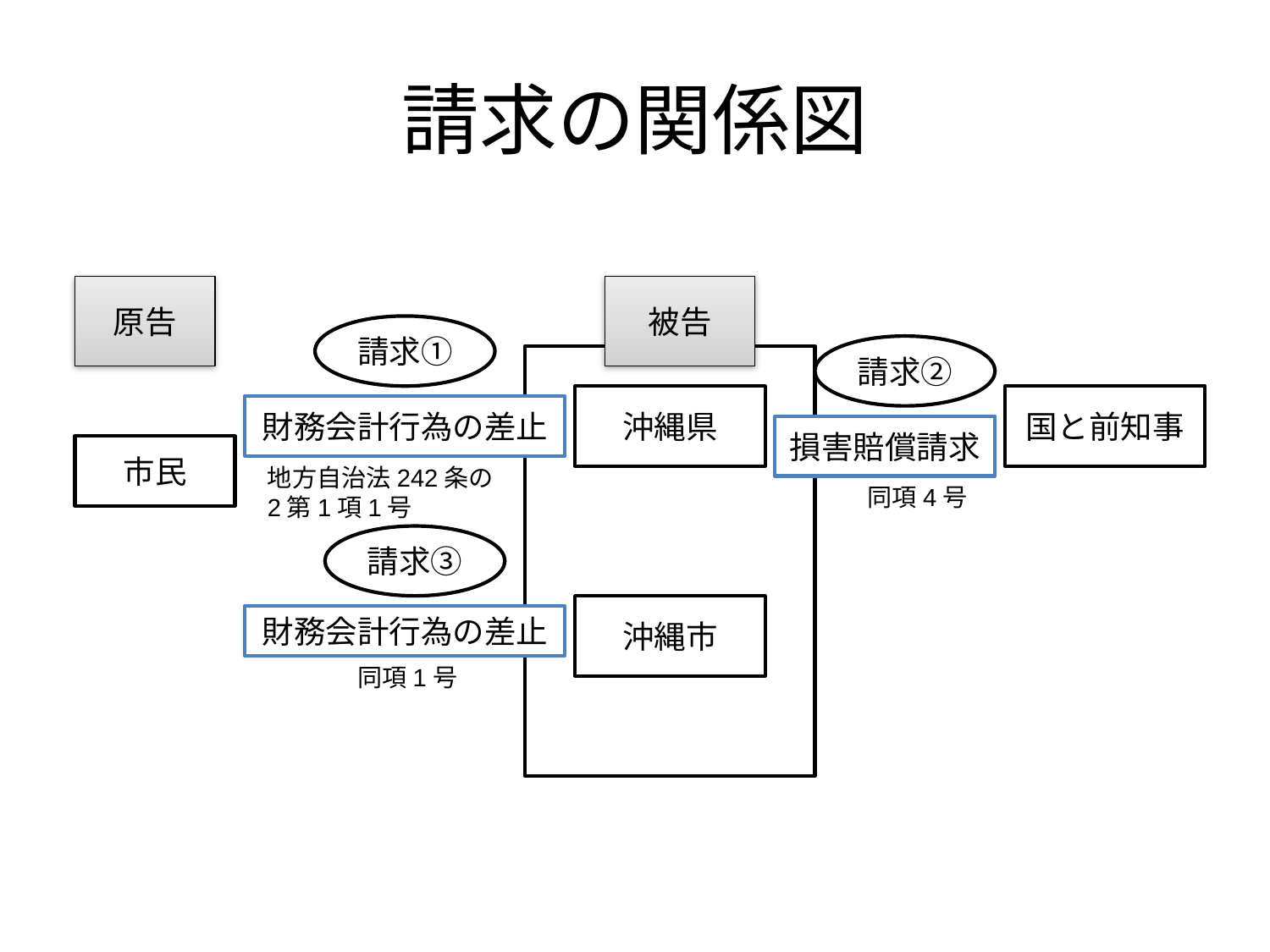

# 請求の関係図

原告
被告
請求①
請求②

沖縄県
国と前知事
財務会計行為の差止
損害賠償請求
市民
地方自治法242条の2第1項1号
同項4号
請求③
沖縄市
財務会計行為の差止
同項1号